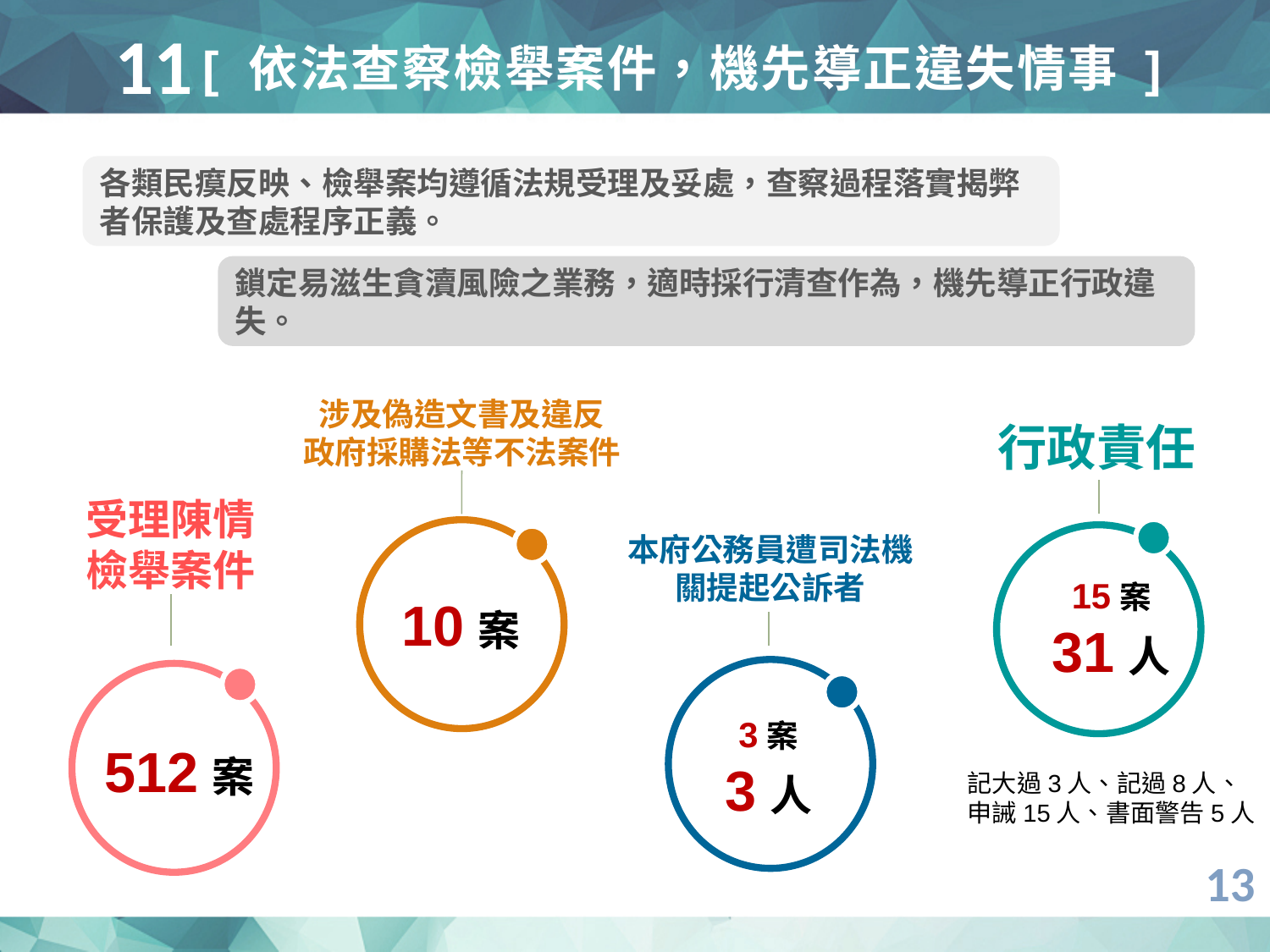

# [ 依法查察檢舉案件，機先導正違失情事 ]
11
各類民瘼反映、檢舉案均遵循法規受理及妥處，查察過程落實揭弊者保護及查處程序正義。
鎖定易滋生貪瀆風險之業務，適時採行清查作為，機先導正行政違失。
涉及偽造文書及違反
政府採購法等不法案件
行政責任
标题文字添加
受理陳情
檢舉案件

本府公務員遭司法機關提起公訴者
15案
31人
10案

3案
3人
512案
記大過3人、記過8人、
申誡15人、書面警告5人
标题文字添加
标题文字添加
13